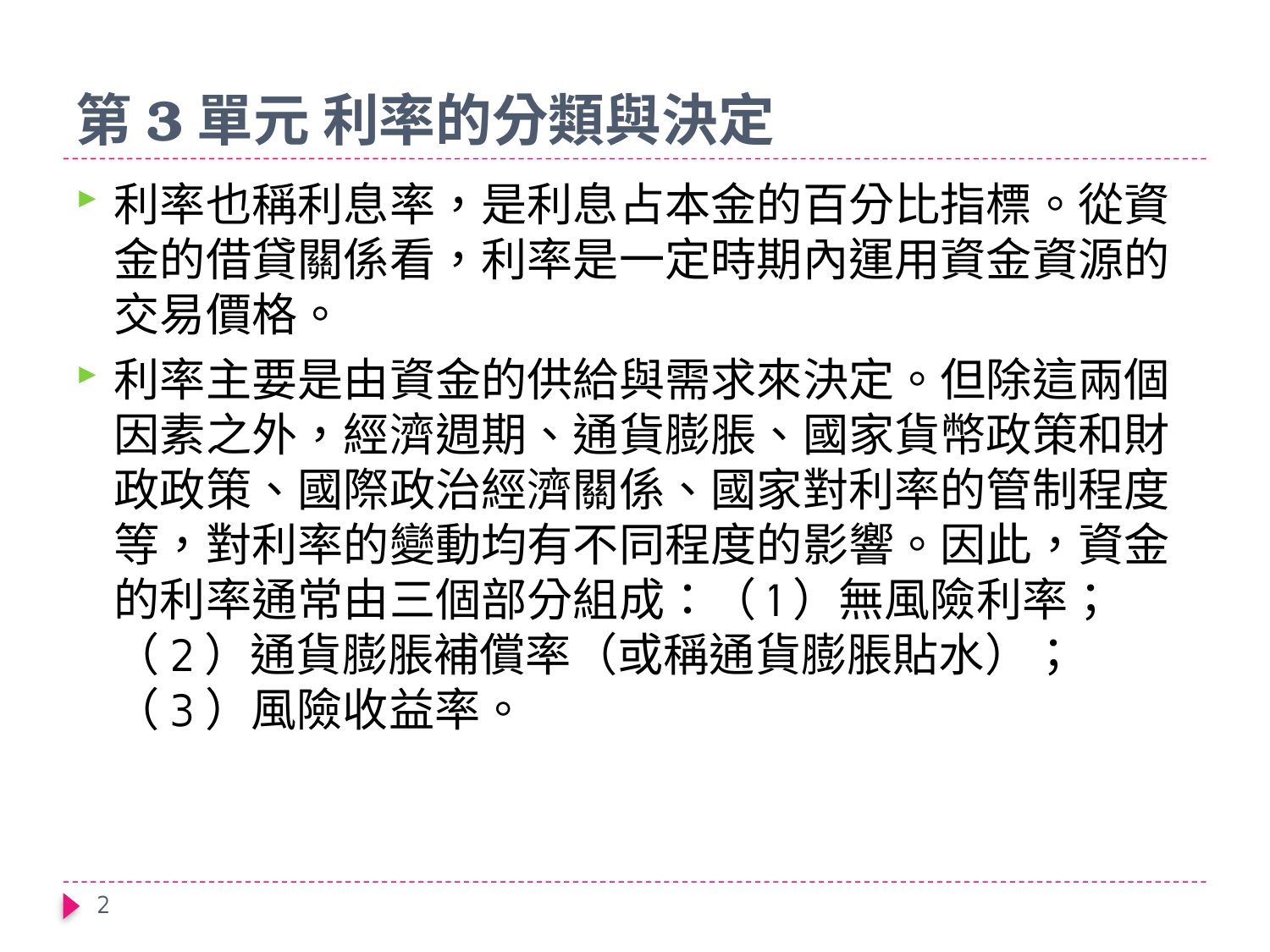

# 第3單元 利率的分類與決定
利率也稱利息率，是利息占本金的百分比指標。從資金的借貸關係看，利率是一定時期內運用資金資源的交易價格。
利率主要是由資金的供給與需求來決定。但除這兩個因素之外，經濟週期、通貨膨脹、國家貨幣政策和財政政策、國際政治經濟關係、國家對利率的管制程度等，對利率的變動均有不同程度的影響。因此，資金的利率通常由三個部分組成：（1）無風險利率；（2）通貨膨脹補償率（或稱通貨膨脹貼水）；（3）風險收益率。

2